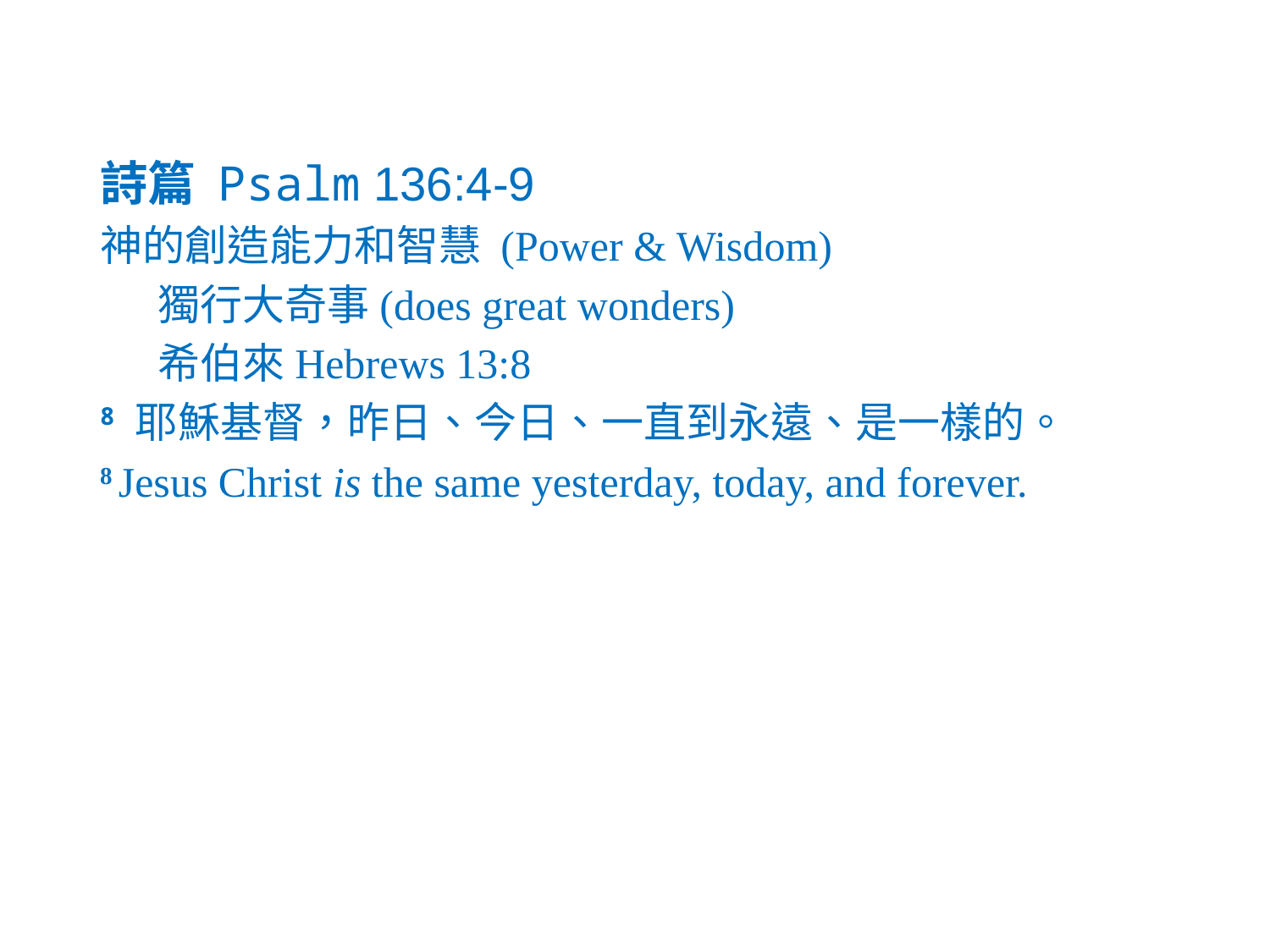

詩篇 Psalm 136:4-9
神的創造能力和智慧 (Power & Wisdom)
     獨行大奇事(does great wonders)
     希伯來Hebrews 13:8
8 耶穌基督，昨日、今日、一直到永遠、是一樣的。
8 Jesus Christ is the same yesterday, today, and forever.